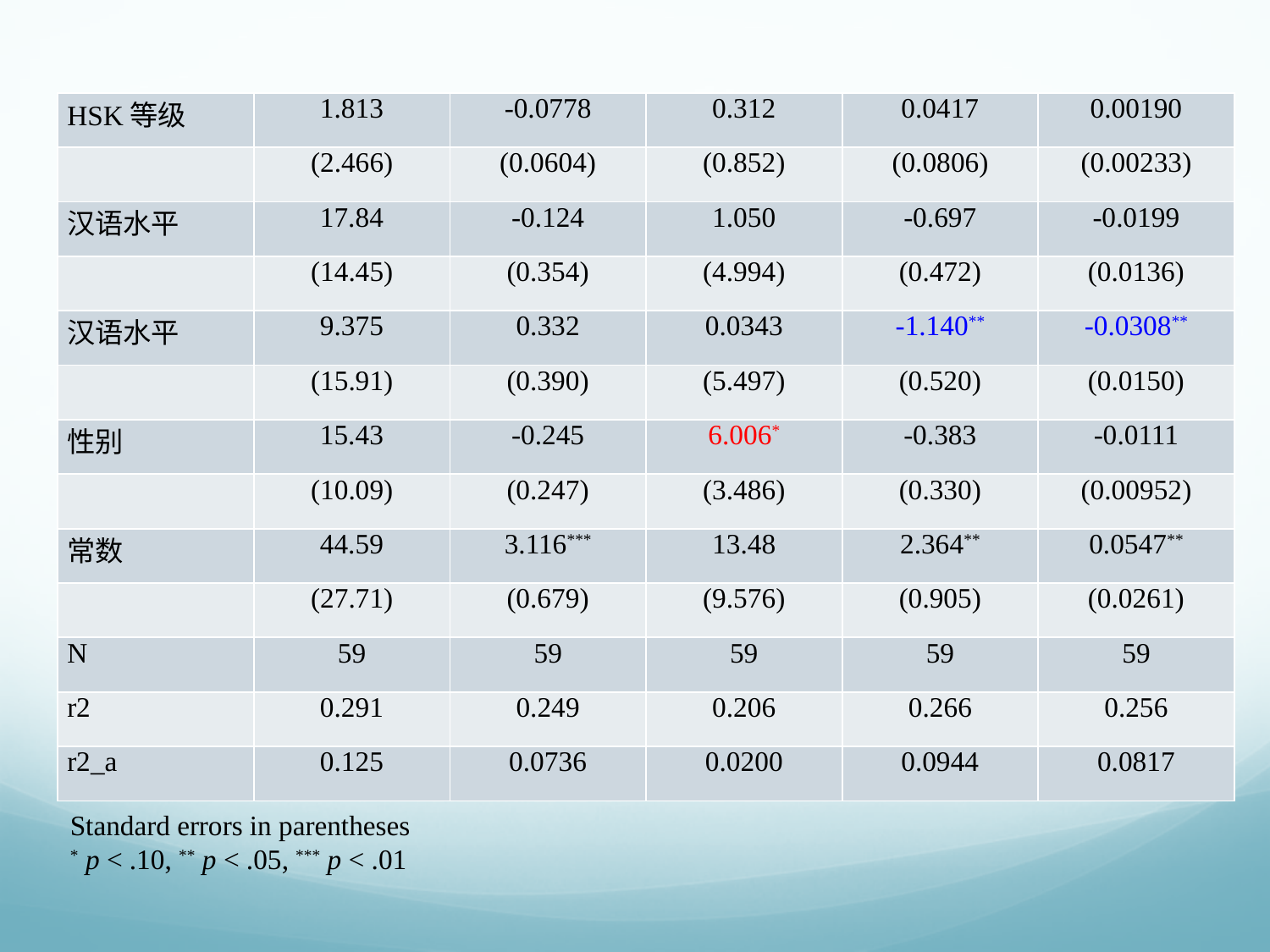

| HSK等级 | 1.813 | -0.0778 | 0.312 | 0.0417 | 0.00190 |
| --- | --- | --- | --- | --- | --- |
|  | (2.466) | (0.0604) | (0.852) | (0.0806) | (0.00233) |
| 汉语水平 | 17.84 | -0.124 | 1.050 | -0.697 | -0.0199 |
|  | (14.45) | (0.354) | (4.994) | (0.472) | (0.0136) |
| 汉语水平 | 9.375 | 0.332 | 0.0343 | -1.140\*\* | -0.0308\*\* |
|  | (15.91) | (0.390) | (5.497) | (0.520) | (0.0150) |
| 性别 | 15.43 | -0.245 | 6.006\* | -0.383 | -0.0111 |
|  | (10.09) | (0.247) | (3.486) | (0.330) | (0.00952) |
| 常数 | 44.59 | 3.116\*\*\* | 13.48 | 2.364\*\* | 0.0547\*\* |
|  | (27.71) | (0.679) | (9.576) | (0.905) | (0.0261) |
| N | 59 | 59 | 59 | 59 | 59 |
| r2 | 0.291 | 0.249 | 0.206 | 0.266 | 0.256 |
| r2\_a | 0.125 | 0.0736 | 0.0200 | 0.0944 | 0.0817 |
Standard errors in parentheses
* p < .10, ** p < .05, *** p < .01